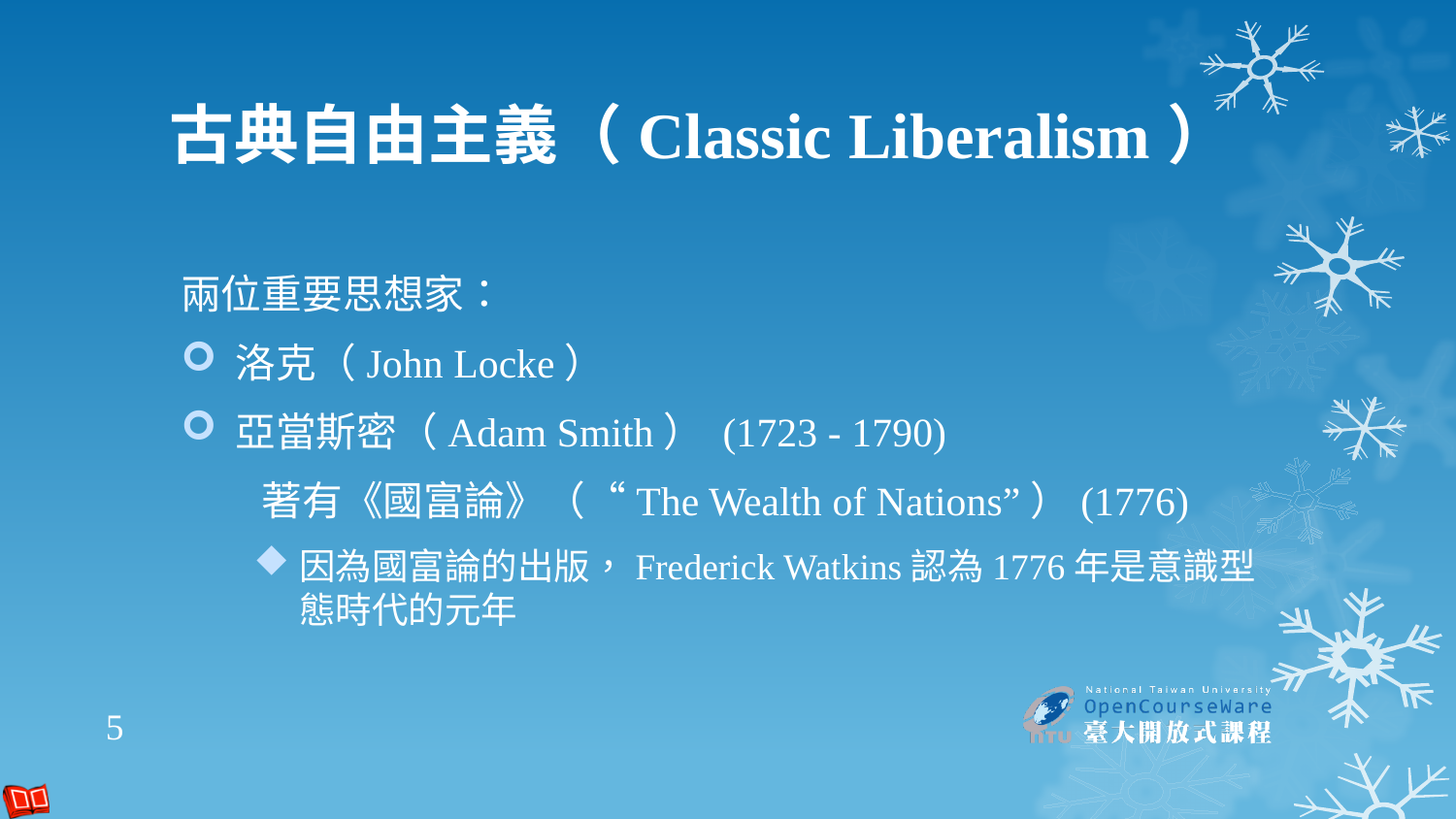

# 古典自由主義（Classic Liberalism）
兩位重要思想家：
洛克（John Locke）
亞當斯密（Adam Smith） (1723 - 1790)
　　著有《國富論》（“The Wealth of Nations”）(1776)
因為國富論的出版，Frederick Watkins認為1776年是意識型態時代的元年
5